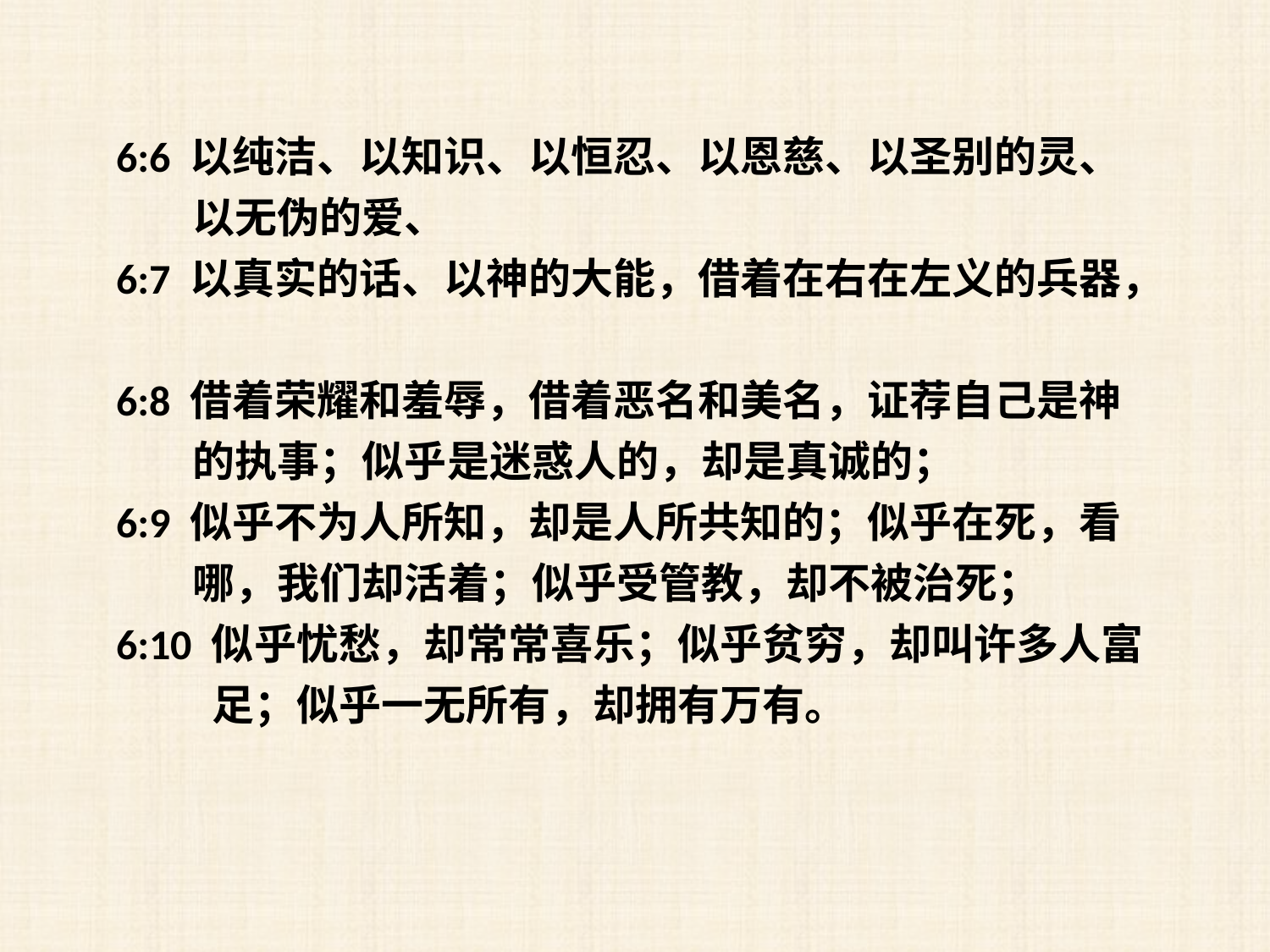

6:6 以纯洁、以知识、以恒忍、以恩慈、以圣别的灵、
       以无伪的爱、
6:7 以真实的话、以神的大能，借着在右在左义的兵器，
6:8 借着荣耀和羞辱，借着恶名和美名，证荐自己是神
       的执事；似乎是迷惑人的，却是真诚的；
6:9 似乎不为人所知，却是人所共知的；似乎在死，看
       哪，我们却活着；似乎受管教，却不被治死；
6:10 似乎忧愁，却常常喜乐；似乎贫穷，却叫许多人富
         足；似乎一无所有，却拥有万有。